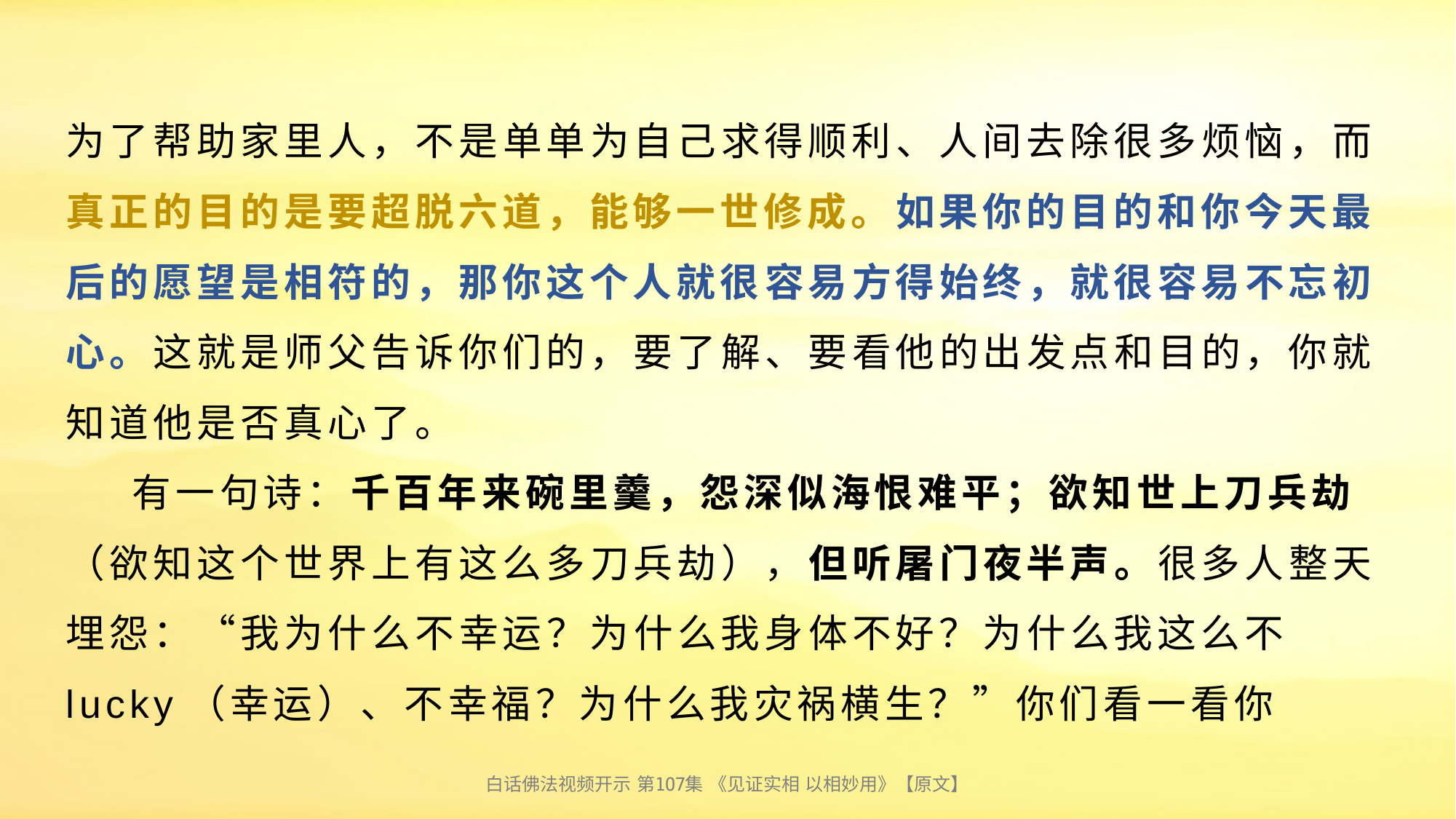

# 为了帮助家里人，不是单单为自己求得顺利、人间去除很多烦恼，而真正的目的是要超脱六道，能够一世修成。如果你的目的和你今天最后的愿望是相符的，那你这个人就很容易方得始终，就很容易不忘初心。这就是师父告诉你们的，要了解、要看他的出发点和目的，你就知道他是否真心了。 有一句诗：千百年来碗里羹，怨深似海恨难平；欲知世上刀兵劫（欲知这个世界上有这么多刀兵劫），但听屠门夜半声。很多人整天埋怨：“我为什么不幸运？为什么我身体不好？为什么我这么不lucky（幸运）、不幸福？为什么我灾祸横生？”你们看一看你
白话佛法视频开示 第107集 《见证实相 以相妙用》【原文】